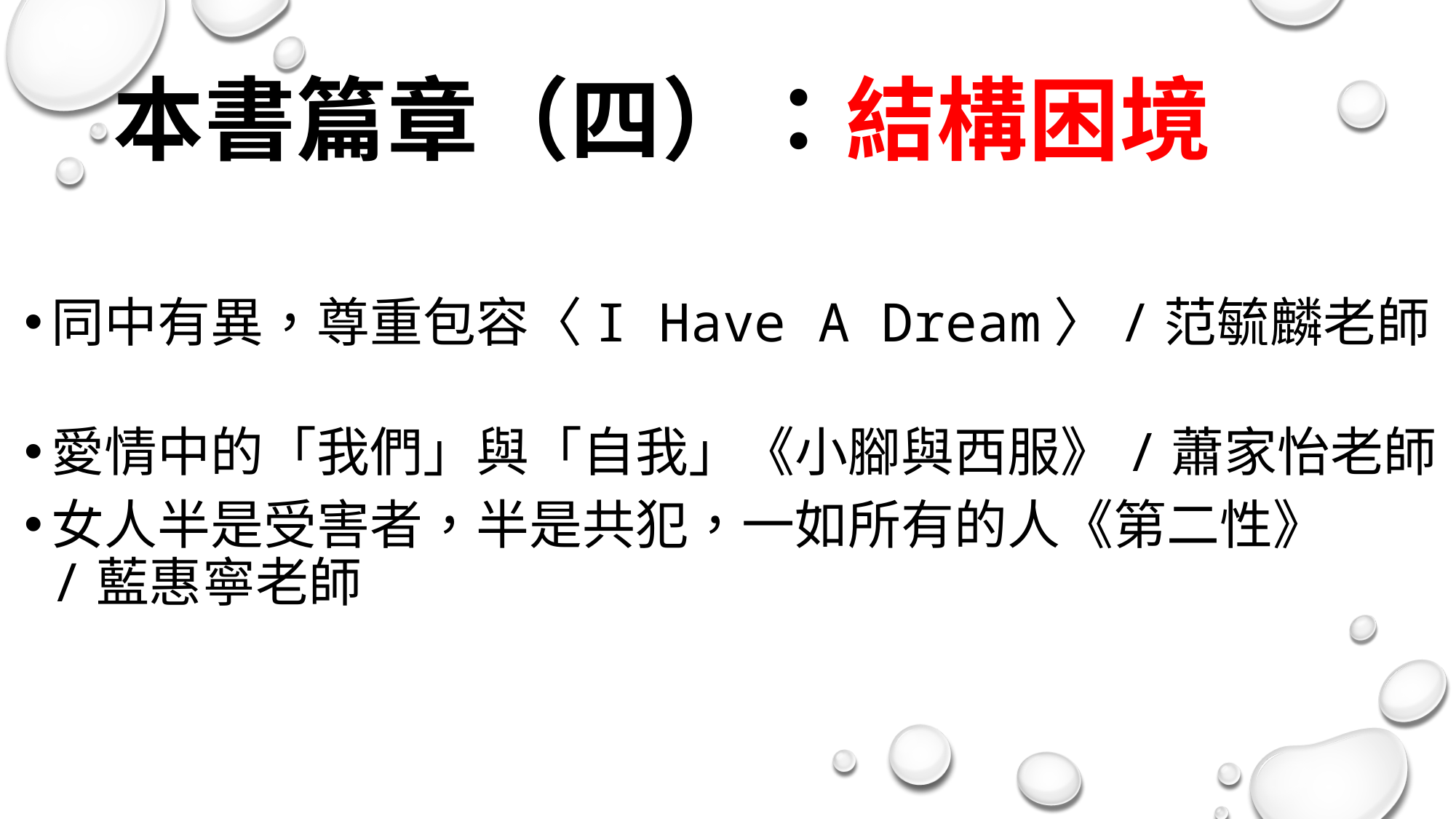

# 本書篇章（四）：結構困境
同中有異，尊重包容〈I Have A Dream〉/范毓麟老師
愛情中的「我們」與「自我」《小腳與西服》/蕭家怡老師
女人半是受害者，半是共犯，一如所有的人《第二性》
/藍惠寧老師